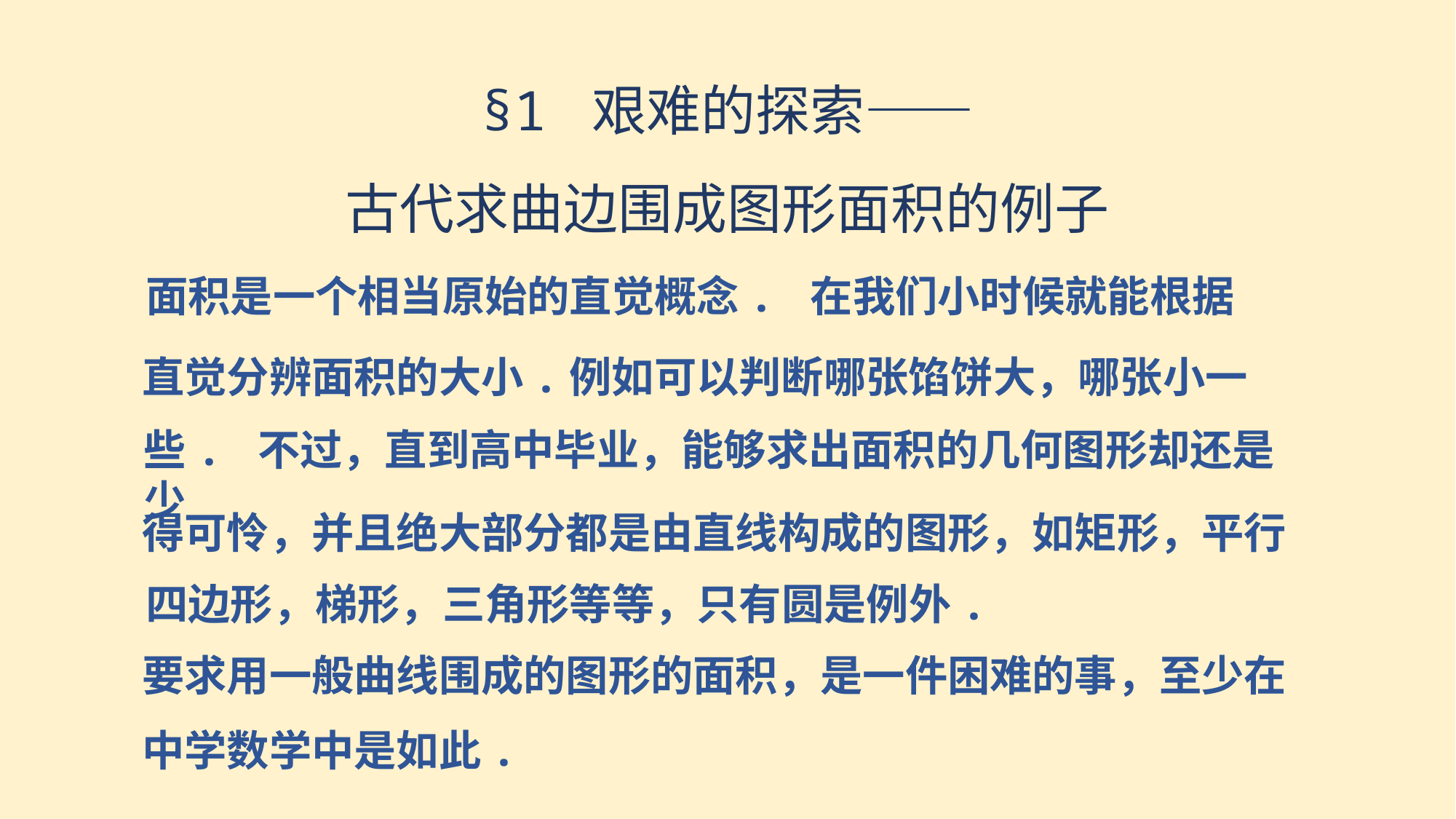

§1 艰难的探索——
古代求曲边围成图形面积的例子
面积是一个相当原始的直觉概念. 在我们小时候就能根据
直觉分辨面积的大小.例如可以判断哪张馅饼大，哪张小一
些. 不过，直到高中毕业，能够求出面积的几何图形却还是少
得可怜，并且绝大部分都是由直线构成的图形，如矩形，平行
四边形，梯形，三角形等等，只有圆是例外.
要求用一般曲线围成的图形的面积，是一件困难的事，至少在
中学数学中是如此.